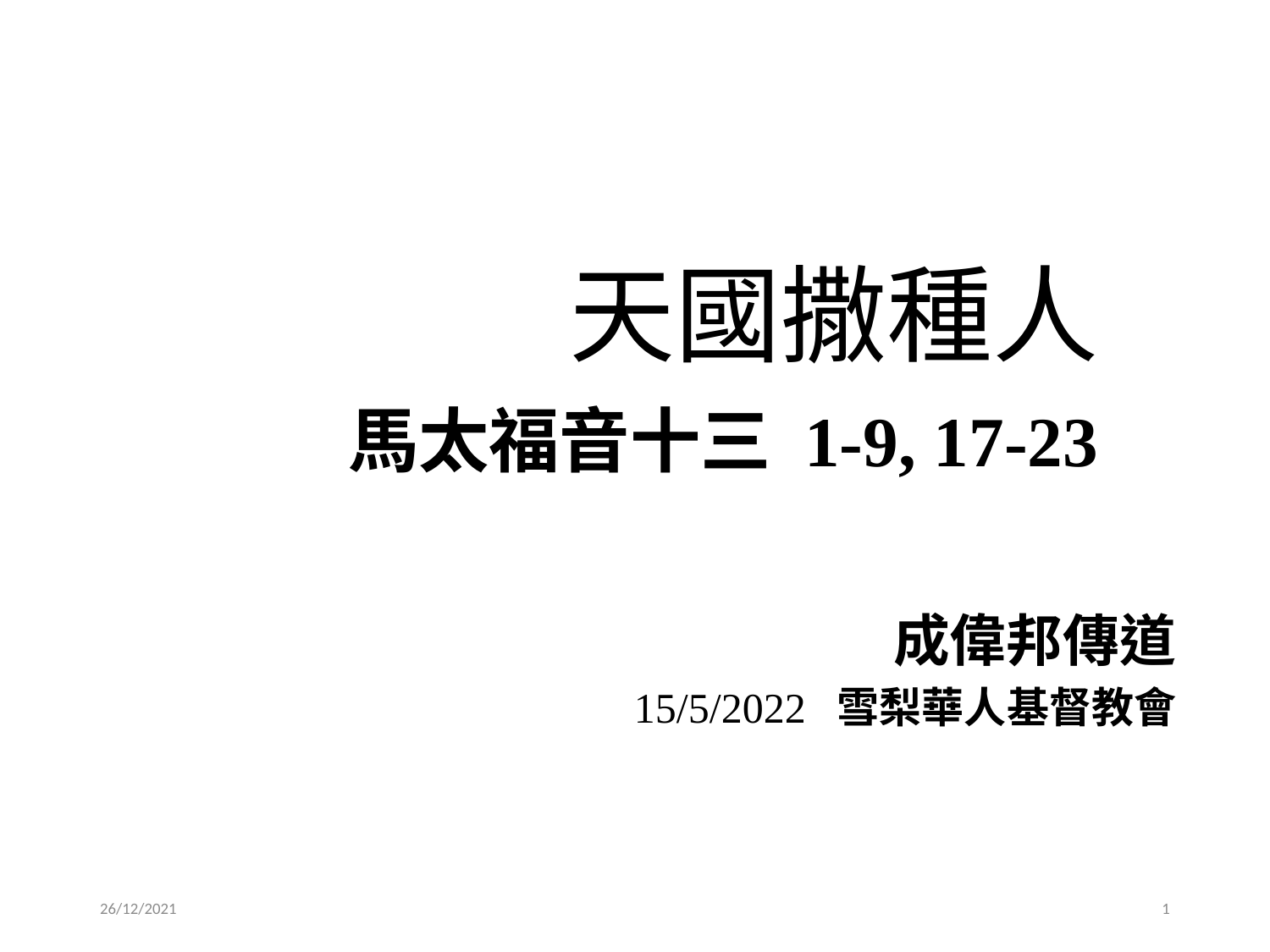

# 天國撒種人 馬太福音十三 1-9, 17-23
成偉邦傳道
15/5/2022  雪梨華人基督教會

26/12/2021

1